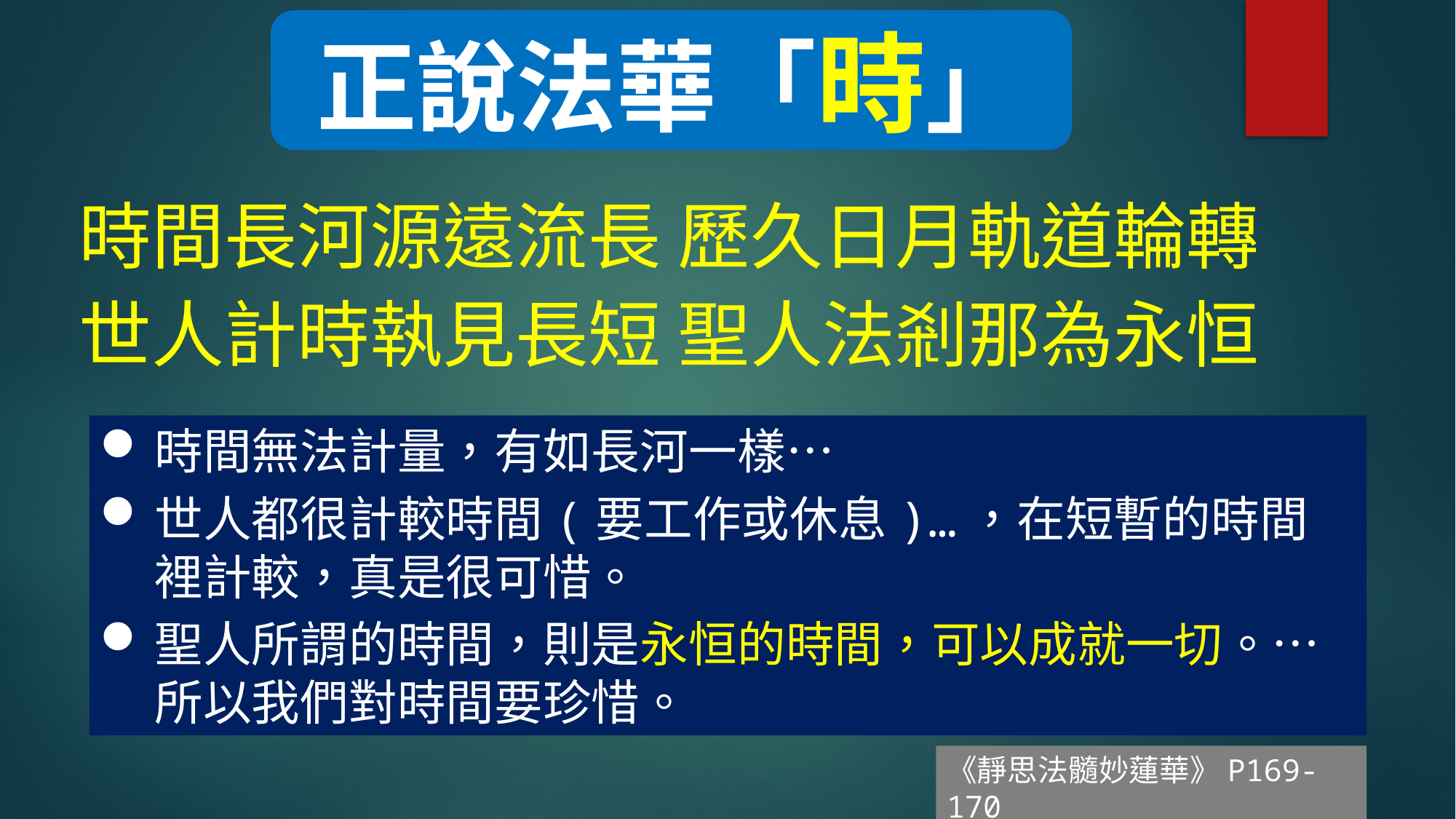

正說法華「時」
時間長河源遠流長 歷久日月軌道輪轉
世人計時執見長短 聖人法剎那為永恒
時間無法計量，有如長河一樣…
世人都很計較時間(要工作或休息)…，在短暫的時間裡計較，真是很可惜。
聖人所謂的時間，則是永恒的時間，可以成就一切。…所以我們對時間要珍惜。
《靜思法髓妙蓮華》P169-170